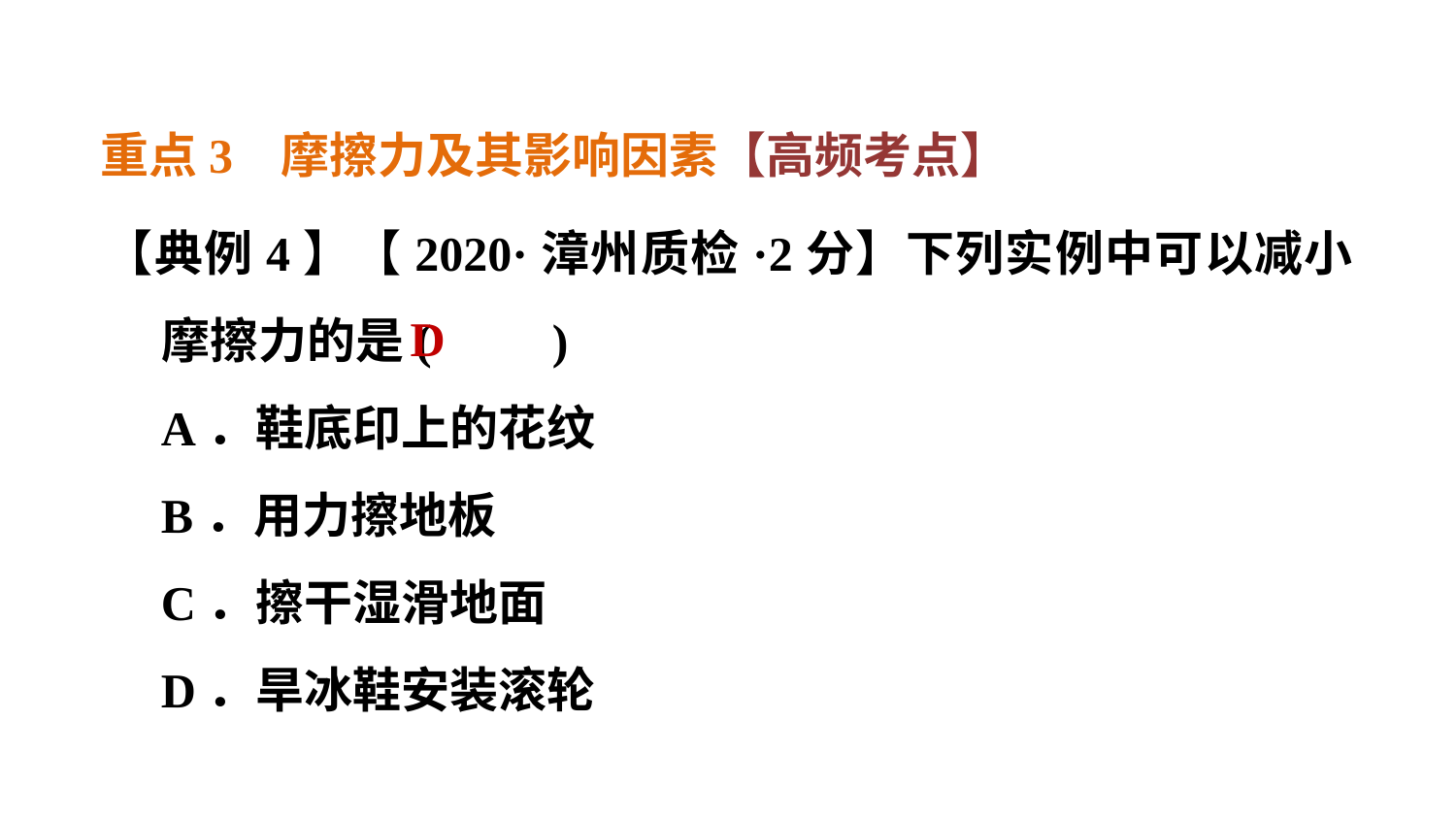

重点3   摩擦力及其影响因素【高频考点】
【典例4】【2020·漳州质检·2分】下列实例中可以减小摩擦力的是(　　)
A．鞋底印上的花纹
B．用力擦地板
C．擦干湿滑地面
D．旱冰鞋安装滚轮
D